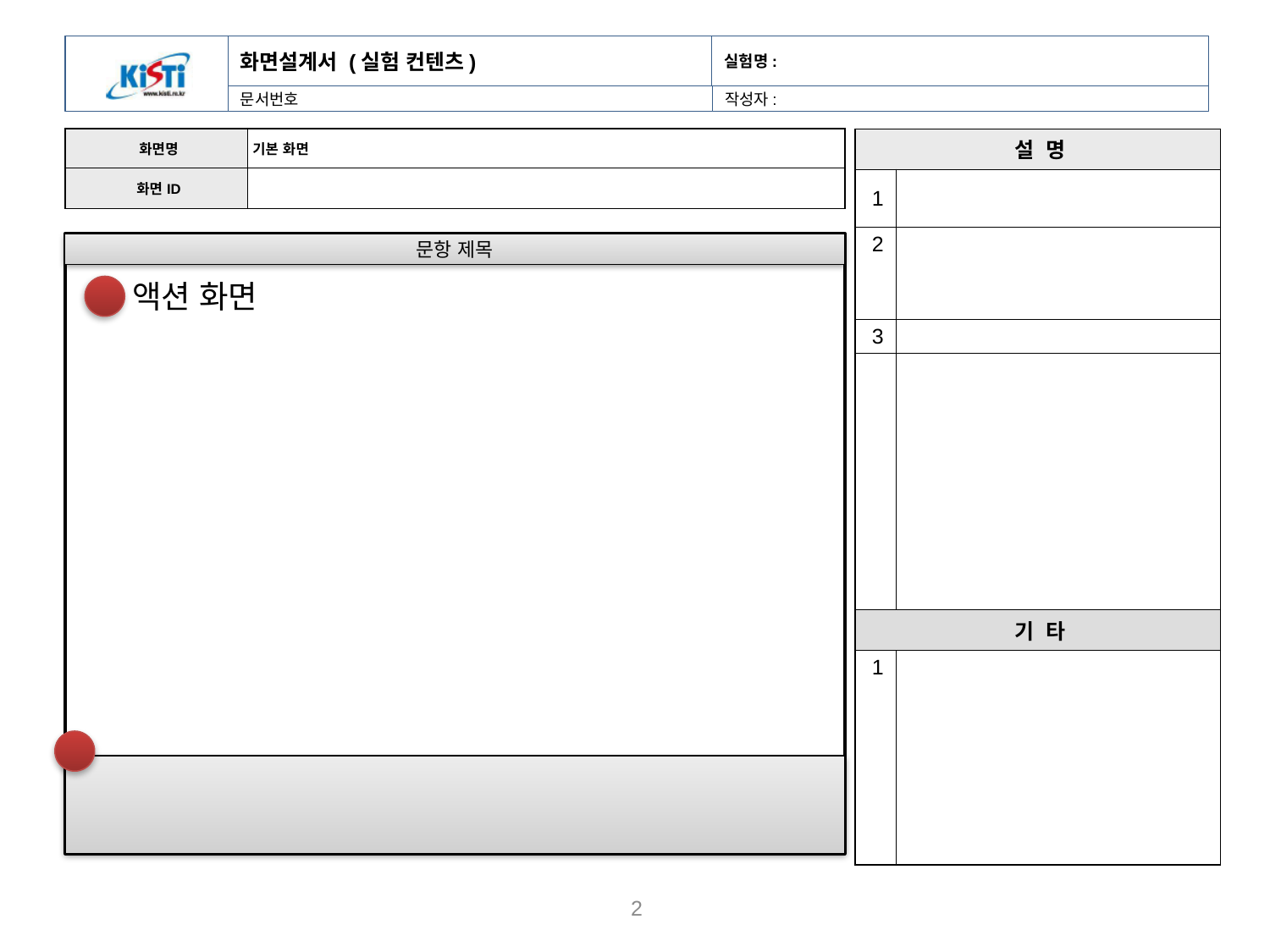

| 화면명 |  | 기본 화면 |
| --- | --- | --- |
| 화면ID |  |  |
| 설 명 |  |
| --- | --- |
| 1 |  |
| 2 |  |
| 3 |  |
|  |  |
| 기 타 |  |
| 1 |  |

문항 제목
액션 화면

2